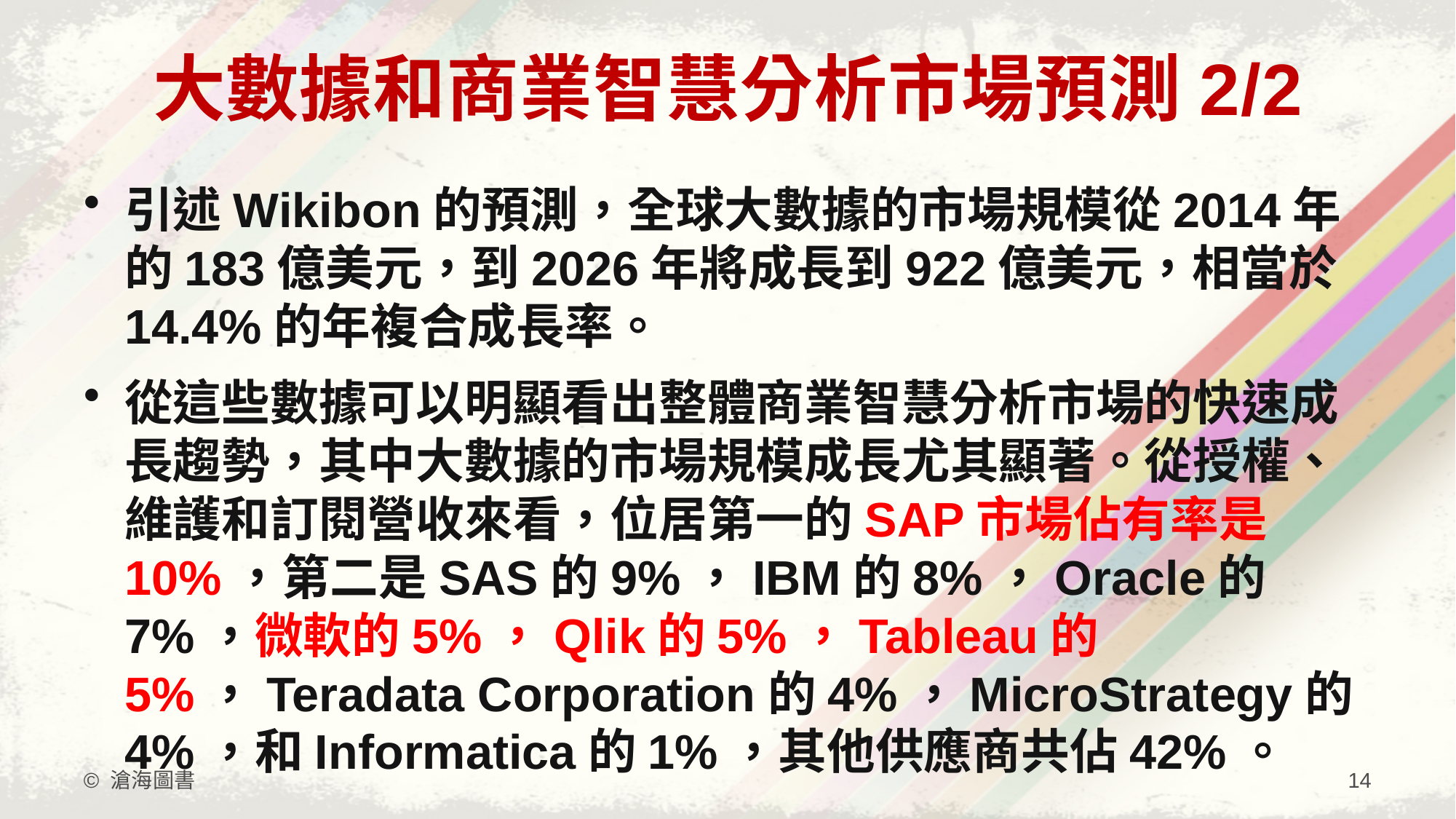

# 大數據和商業智慧分析市場預測2/2
引述Wikibon的預測，全球大數據的市場規模從2014年的183億美元，到2026年將成長到922億美元，相當於14.4%的年複合成長率。
從這些數據可以明顯看出整體商業智慧分析市場的快速成長趨勢，其中大數據的市場規模成長尤其顯著。從授權、維護和訂閱營收來看，位居第一的SAP市場佔有率是10%，第二是SAS的9%，IBM的8%，Oracle的7%，微軟的5%，Qlik的5%，Tableau的5%，Teradata Corporation的4%，MicroStrategy的4%，和Informatica的1%，其他供應商共佔42%。
© 滄海圖書
14